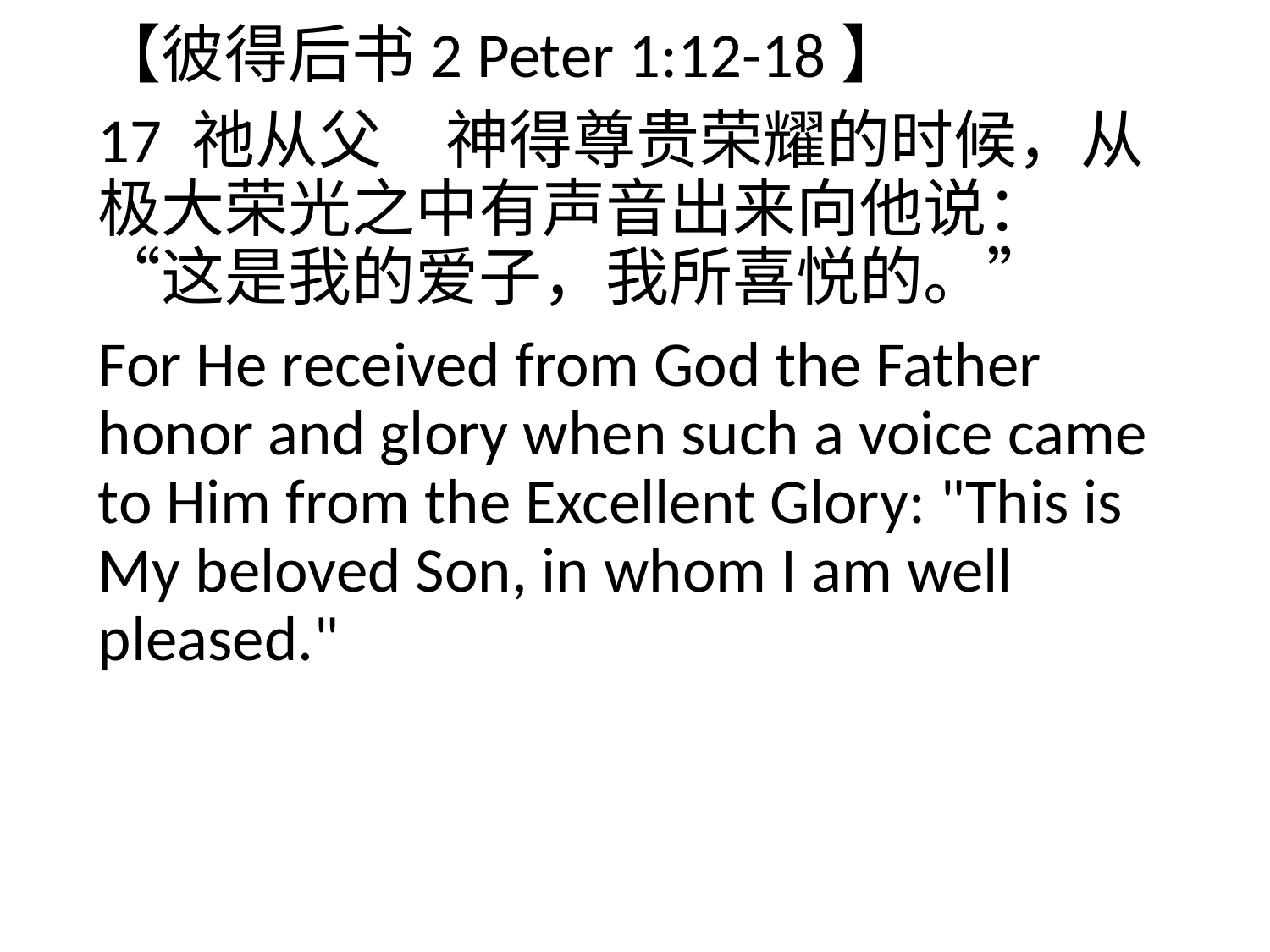

【彼得后书2 Peter 1:12-18】
17 祂从父　神得尊贵荣耀的时候，从极大荣光之中有声音出来向他说：“这是我的爱子，我所喜悦的。”
For He received from God the Father honor and glory when such a voice came to Him from the Excellent Glory: "This is My beloved Son, in whom I am well pleased."